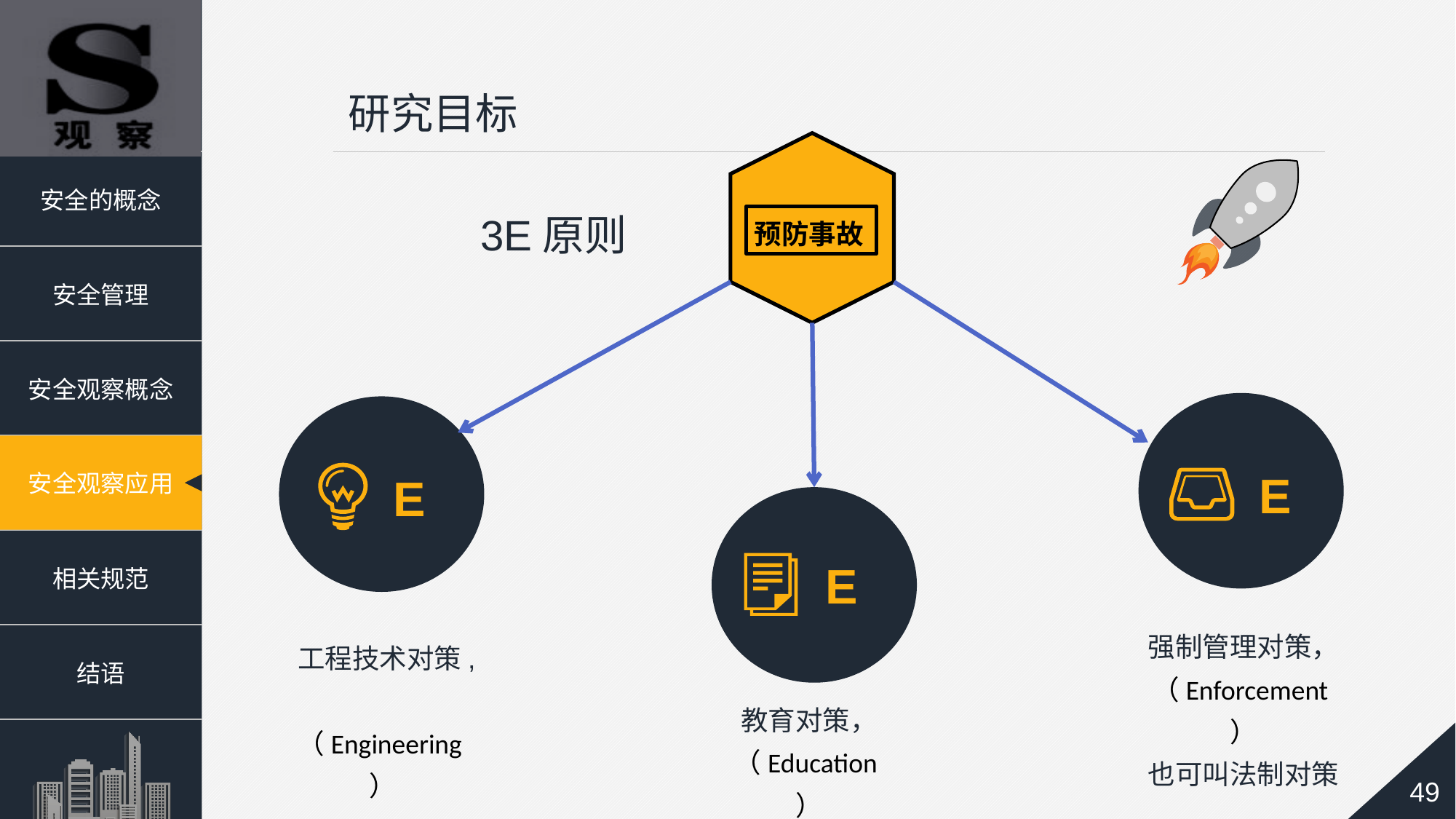

研究目标

预防事故

3E原则

            E

           E

     E

强制管理对策，（Enforcement）
也可叫法制对策
工程技术对策, （Engineering）
教育对策，（Education）